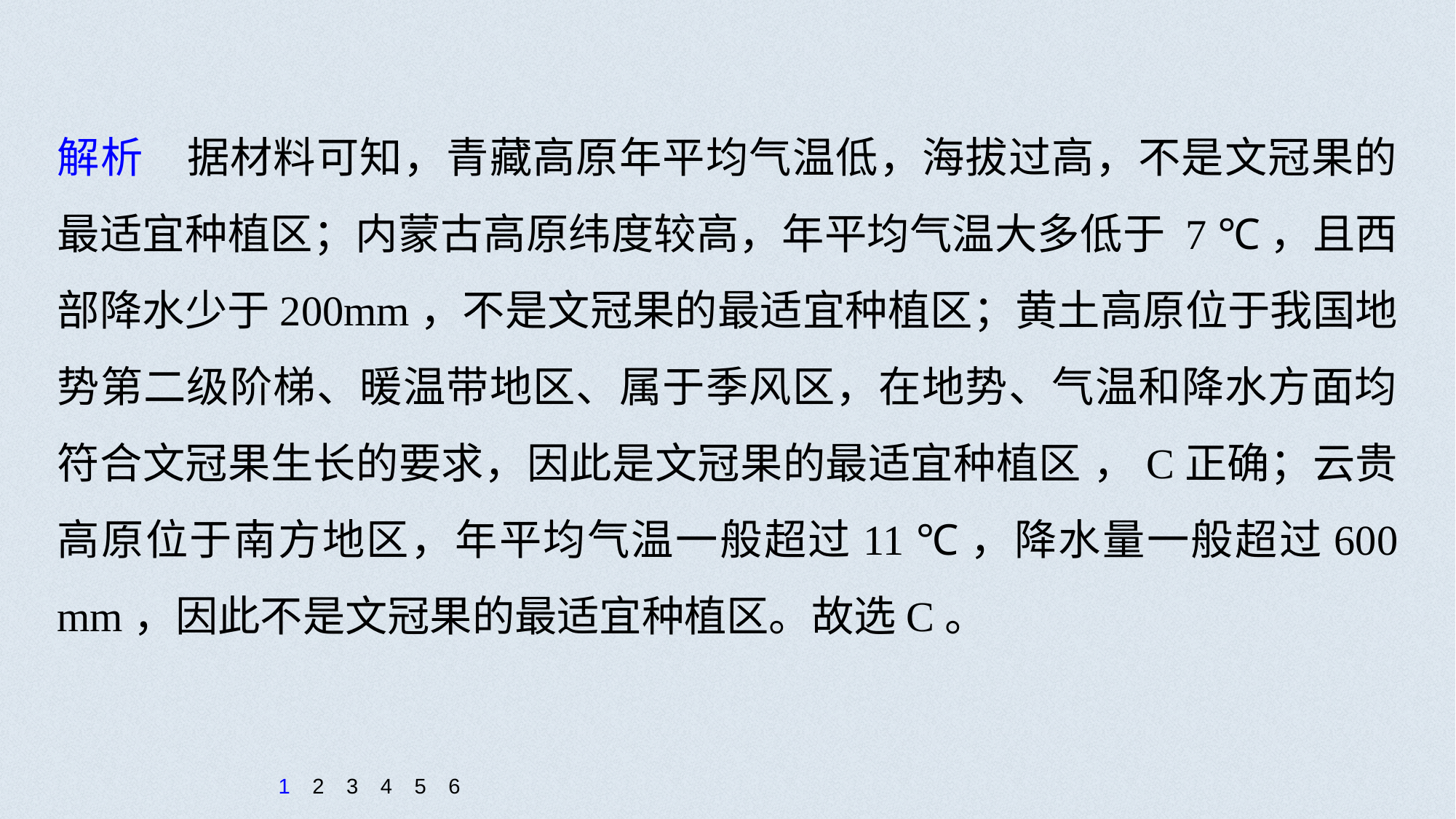

解析　据材料可知，青藏高原年平均气温低，海拔过高，不是文冠果的最适宜种植区；内蒙古高原纬度较高，年平均气温大多低于 7 ℃，且西部降水少于200mm，不是文冠果的最适宜种植区；黄土高原位于我国地势第二级阶梯、暖温带地区、属于季风区，在地势、气温和降水方面均符合文冠果生长的要求，因此是文冠果的最适宜种植区 ，C正确；云贵高原位于南方地区，年平均气温一般超过11 ℃，降水量一般超过600 mm，因此不是文冠果的最适宜种植区。故选C。
1
2
3
4
5
6